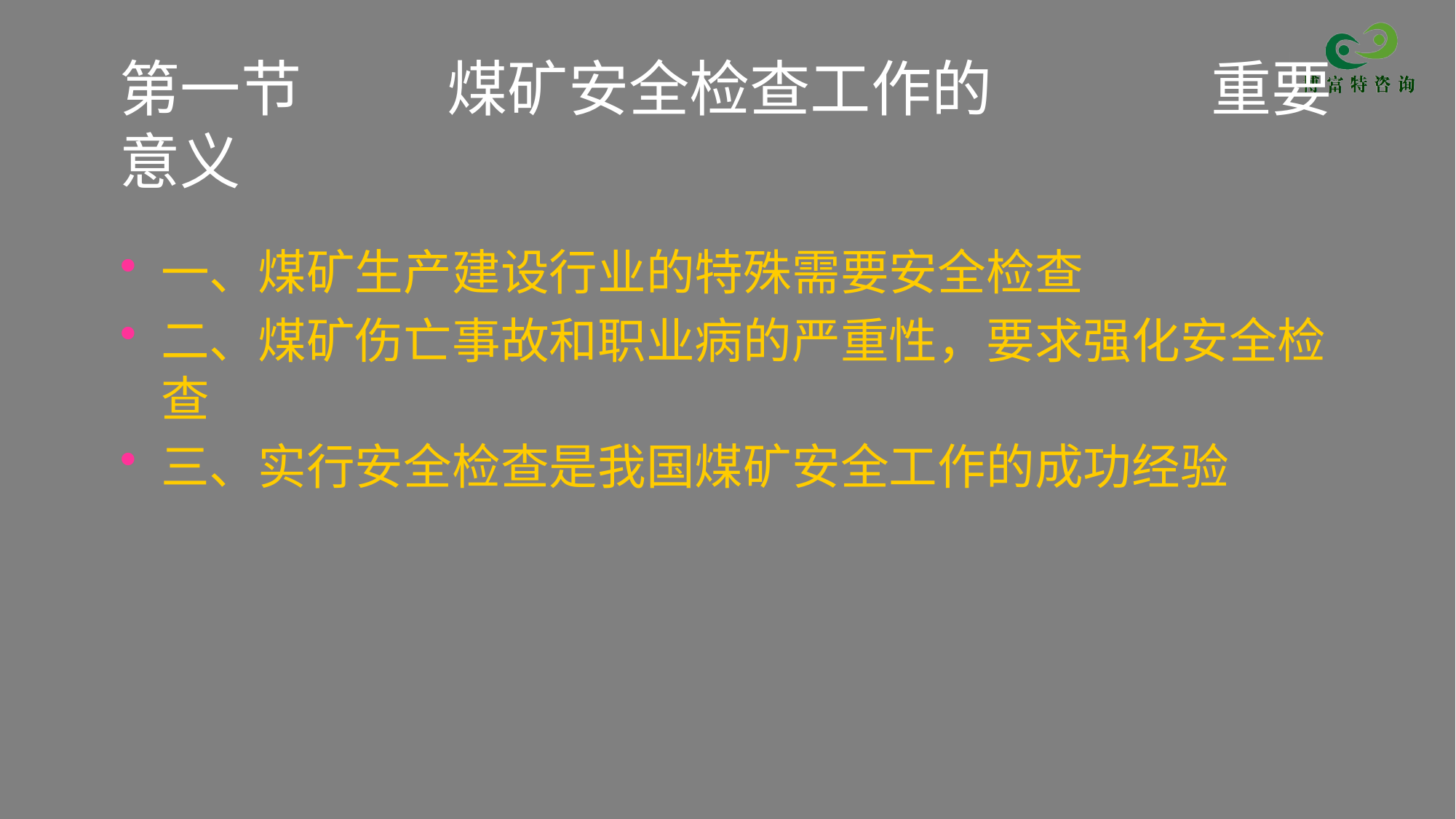

# 第一节		煤矿安全检查工作的			重要意义
一、煤矿生产建设行业的特殊需要安全检查
二、煤矿伤亡事故和职业病的严重性，要求强化安全检查
三、实行安全检查是我国煤矿安全工作的成功经验